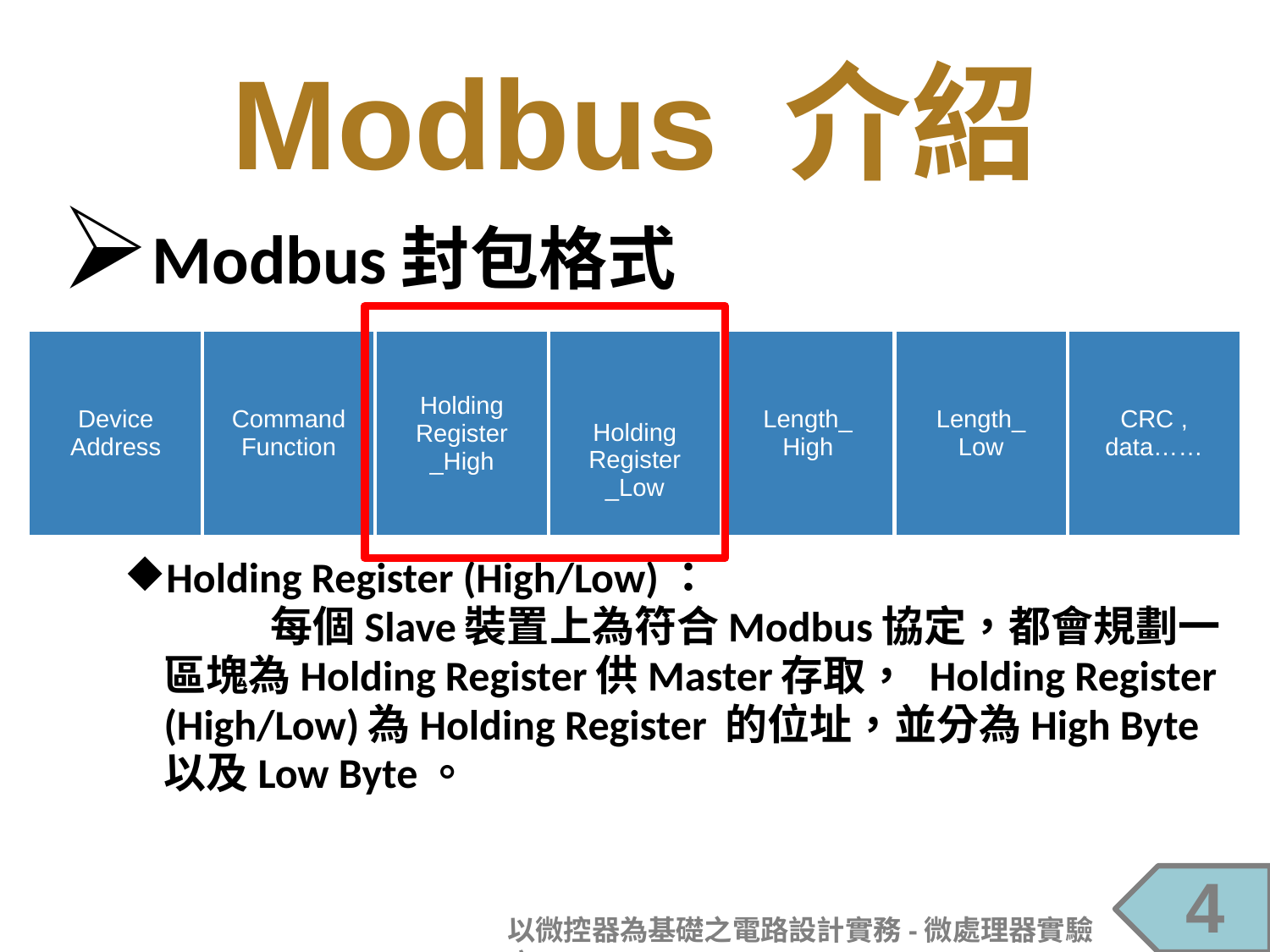

Modbus 介紹
Modbus封包格式

Holding Register (High/Low)：
         每個Slave裝置上為符合Modbus協定，都會規劃一區塊為Holding Register供Master存取， Holding Register (High/Low)為Holding Register 的位址，並分為High Byte以及Low Byte。

| Device Address | Command Function | Holding Register \_High | Holding Register \_Low | Length\_ High | Length\_ Low | CRC , data…… |
| --- | --- | --- | --- | --- | --- | --- |
4

以微控器為基礎之電路設計實務-微處理器實驗室